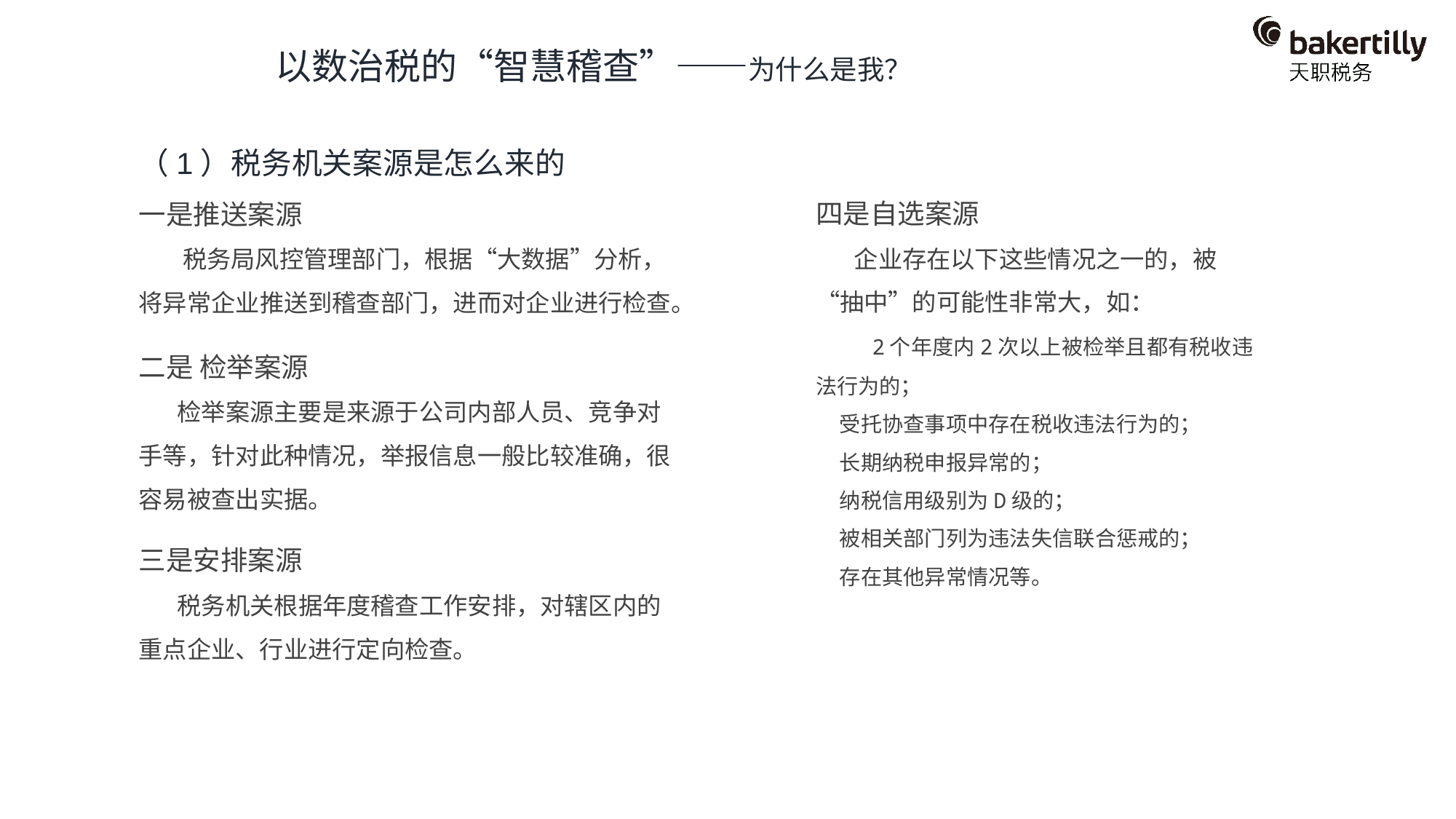

以数治税的“智慧稽查”——为什么是我？
（1）税务机关案源是怎么来的
一是推送案源
       税务局风控管理部门，根据“大数据”分析，将异常企业推送到稽查部门，进而对企业进行检查。

二是 检举案源
      检举案源主要是来源于公司内部人员、竞争对手等，针对此种情况，举报信息一般比较准确，很容易被查出实据。

三是安排案源
      税务机关根据年度稽查工作安排，对辖区内的重点企业、行业进行定向检查。

四是自选案源
      企业存在以下这些情况之一的，被“抽中”的可能性非常大，如：
    2个年度内2次以上被检举且都有税收违法行为的；
    受托协查事项中存在税收违法行为的；
    长期纳税申报异常的；
    纳税信用级别为D级的；
    被相关部门列为违法失信联合惩戒的；
    存在其他异常情况等。